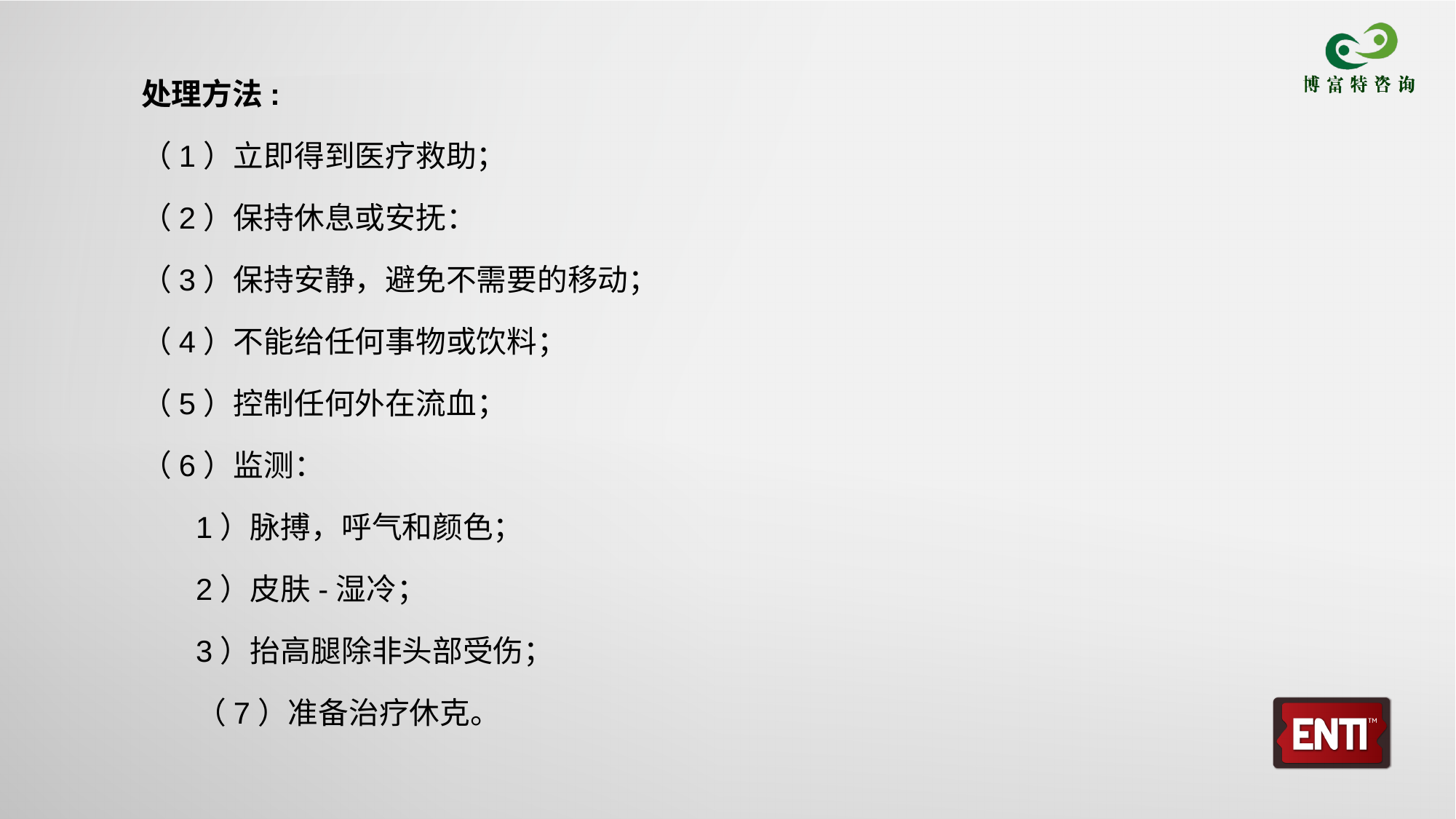

处理方法:
（1）立即得到医疗救助；
（2）保持休息或安抚：
（3）保持安静，避免不需要的移动；
（4）不能给任何事物或饮料；
（5）控制任何外在流血；
（6）监测：
1）脉搏，呼气和颜色；
2）皮肤-湿冷；
3）抬高腿除非头部受伤；
（7）准备治疗休克。